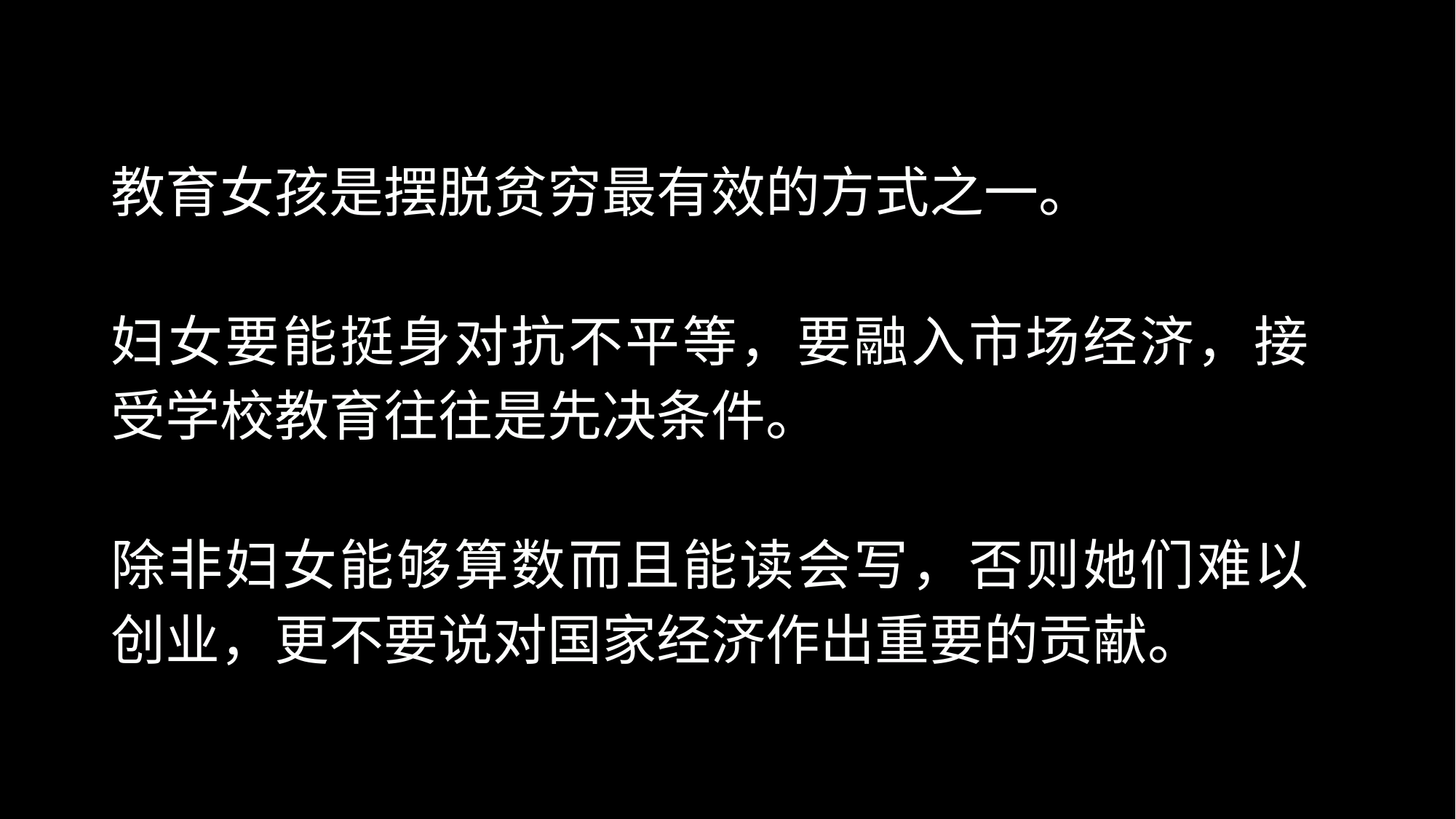

教育女孩是摆脱贫穷最有效的方式之一。

妇女要能挺身对抗不平等，要融入市场经济，接受学校教育往往是先决条件。

除非妇女能够算数而且能读会写，否则她们难以创业，更不要说对国家经济作出重要的贡献。
#